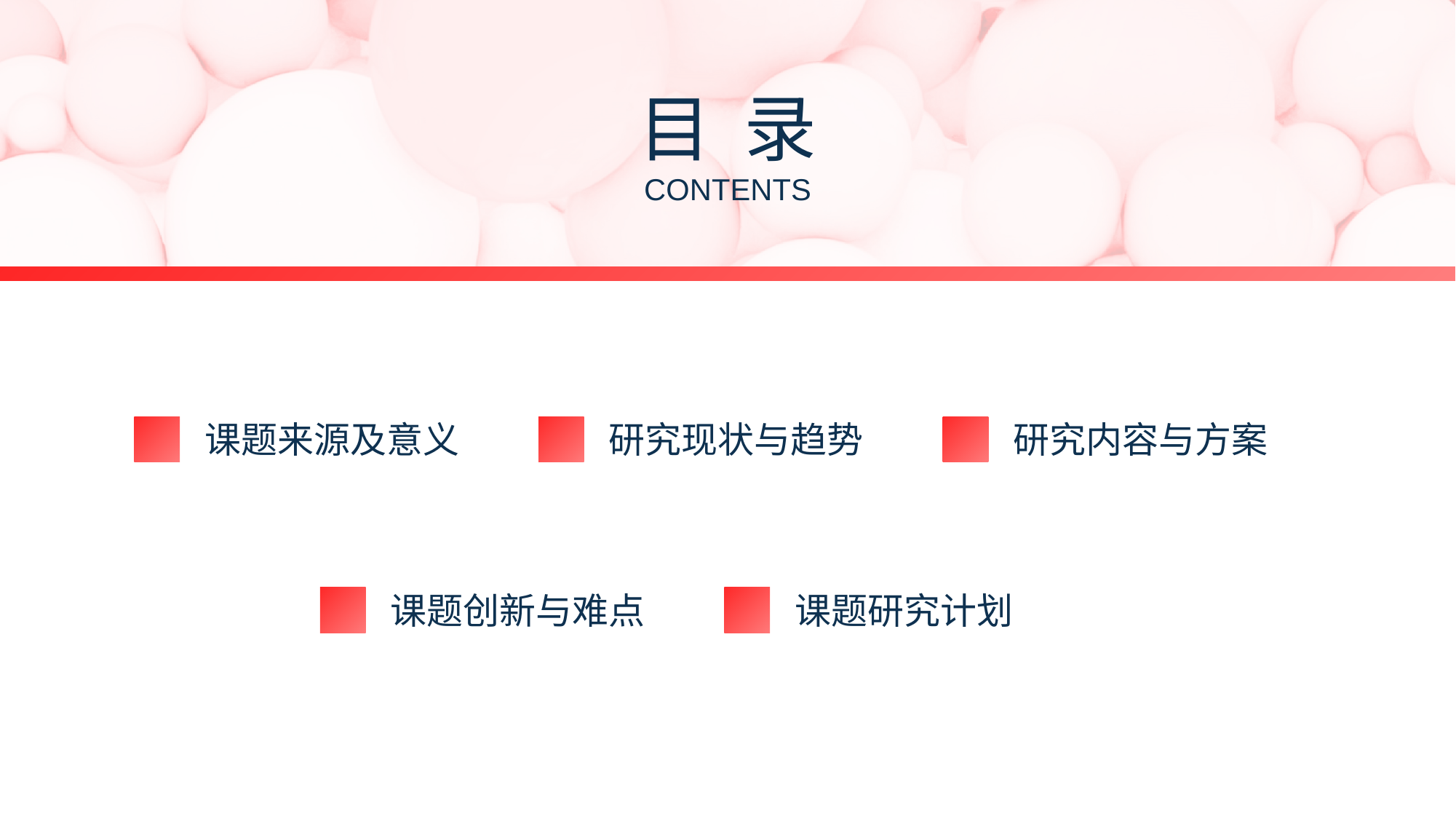

课题来源及意义
研究现状与趋势
研究内容与方案
课题创新与难点
课题研究计划